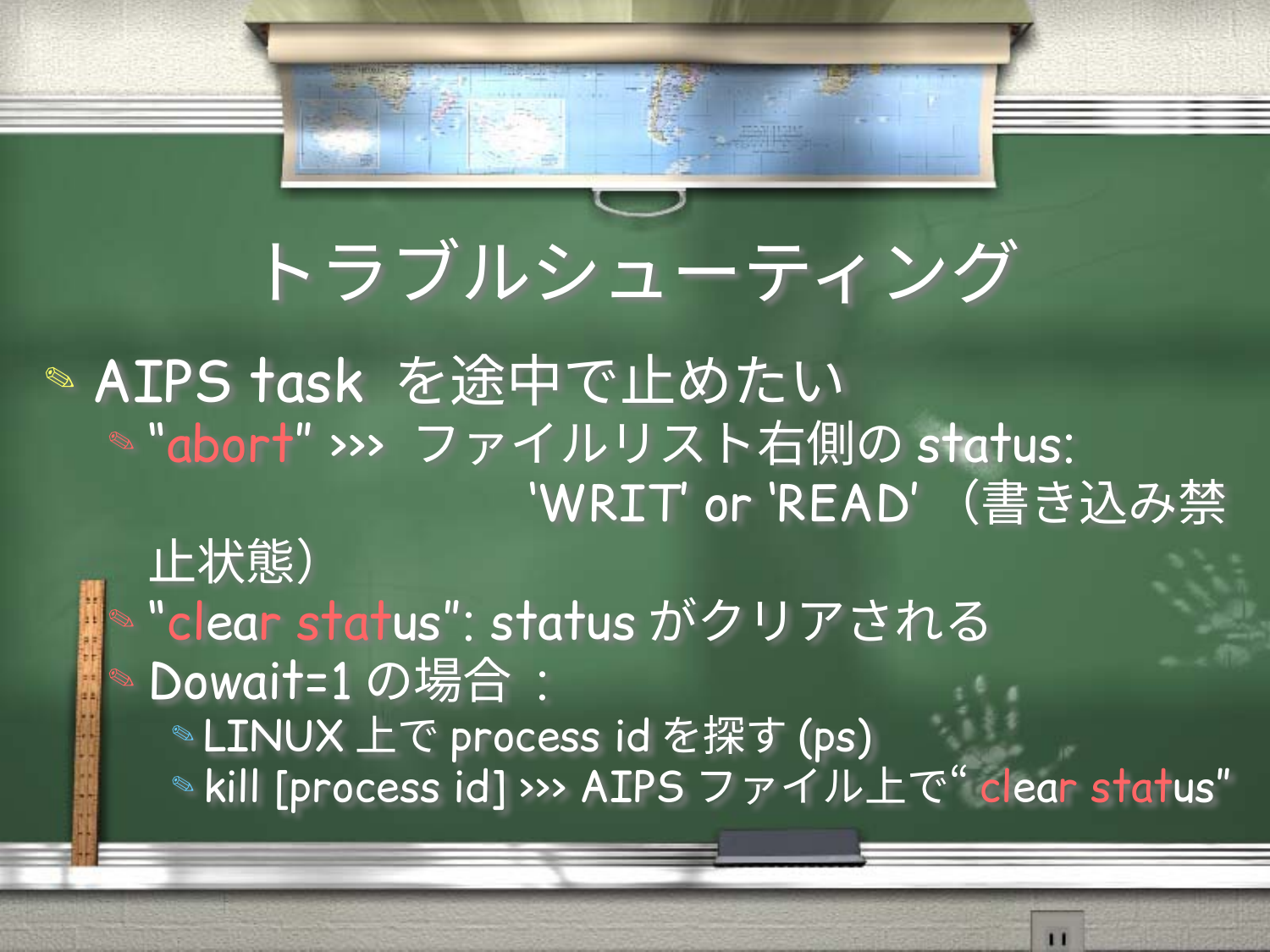

# トラブルシューティング
AIPS task を途中で止めたい
“abort” >>> ファイルリスト右側のstatus: 				‘WRIT’ or ‘READ’（書き込み禁止状態）
“clear status”: statusがクリアされる
Dowait=1の場合 :
LINUX上でprocess idを探す(ps)
kill [process id] >>> AIPSファイル上で“clear status”